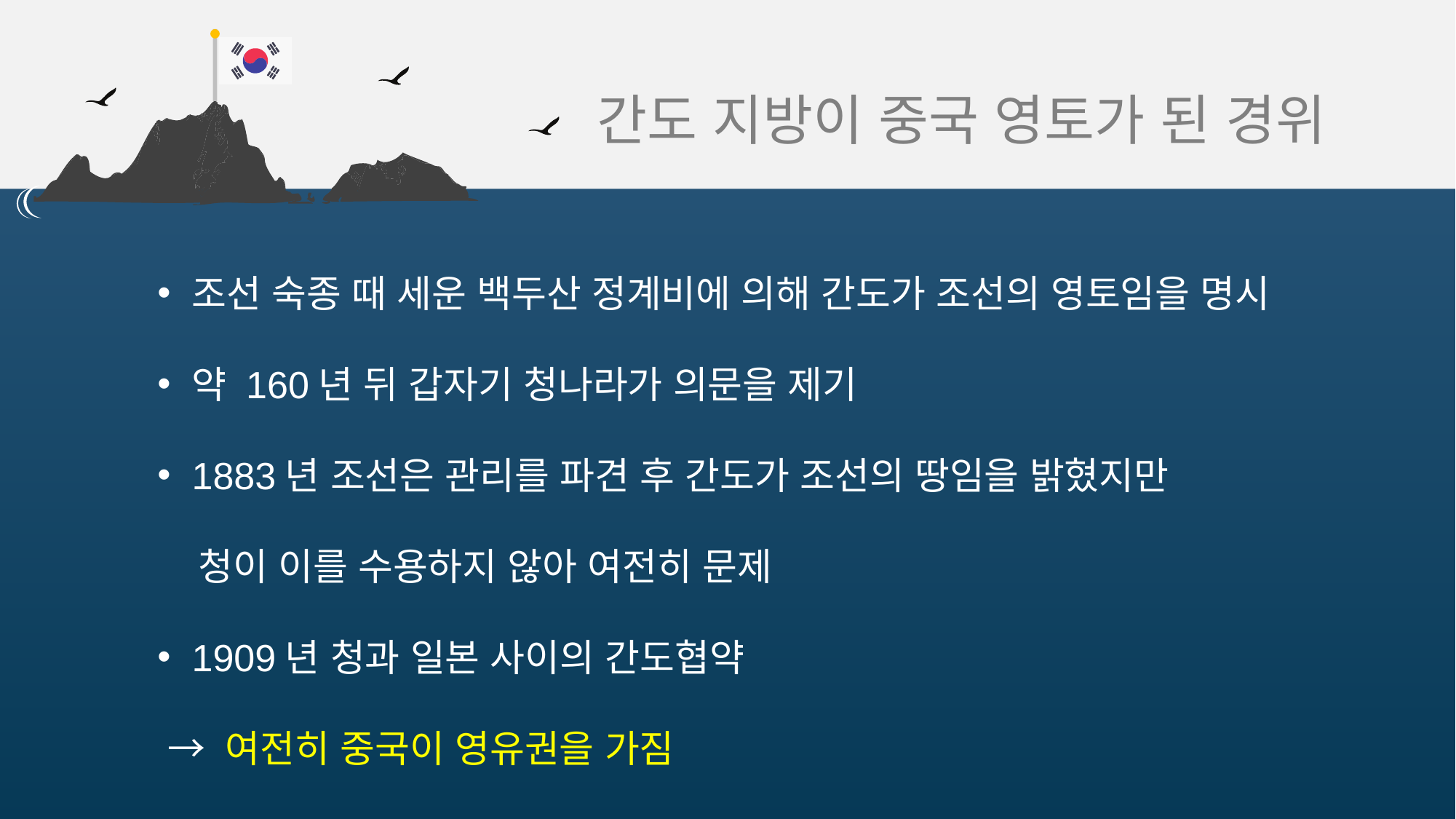

간도 지방이 중국 영토가 된 경위

조선 숙종 때 세운 백두산 정계비에 의해 간도가 조선의 영토임을 명시
약 160년 뒤 갑자기 청나라가 의문을 제기
1883년 조선은 관리를 파견 후 간도가 조선의 땅임을 밝혔지만
   청이 이를 수용하지 않아 여전히 문제
1909년 청과 일본 사이의 간도협약
 → 여전히 중국이 영유권을 가짐